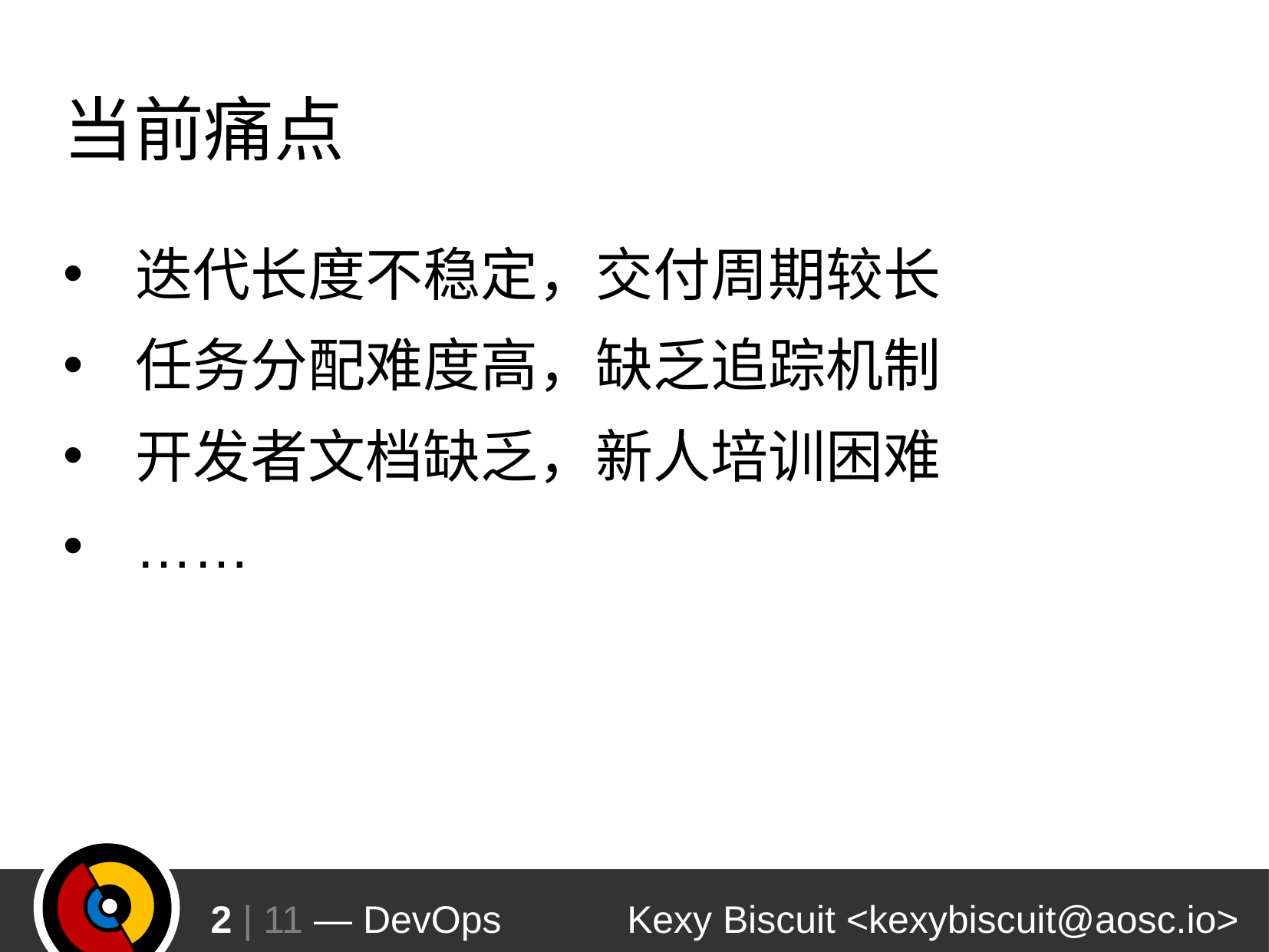

# 当前痛点
迭代长度不稳定，交付周期较长
任务分配难度高，缺乏追踪机制
开发者文档缺乏，新人培训困难
……